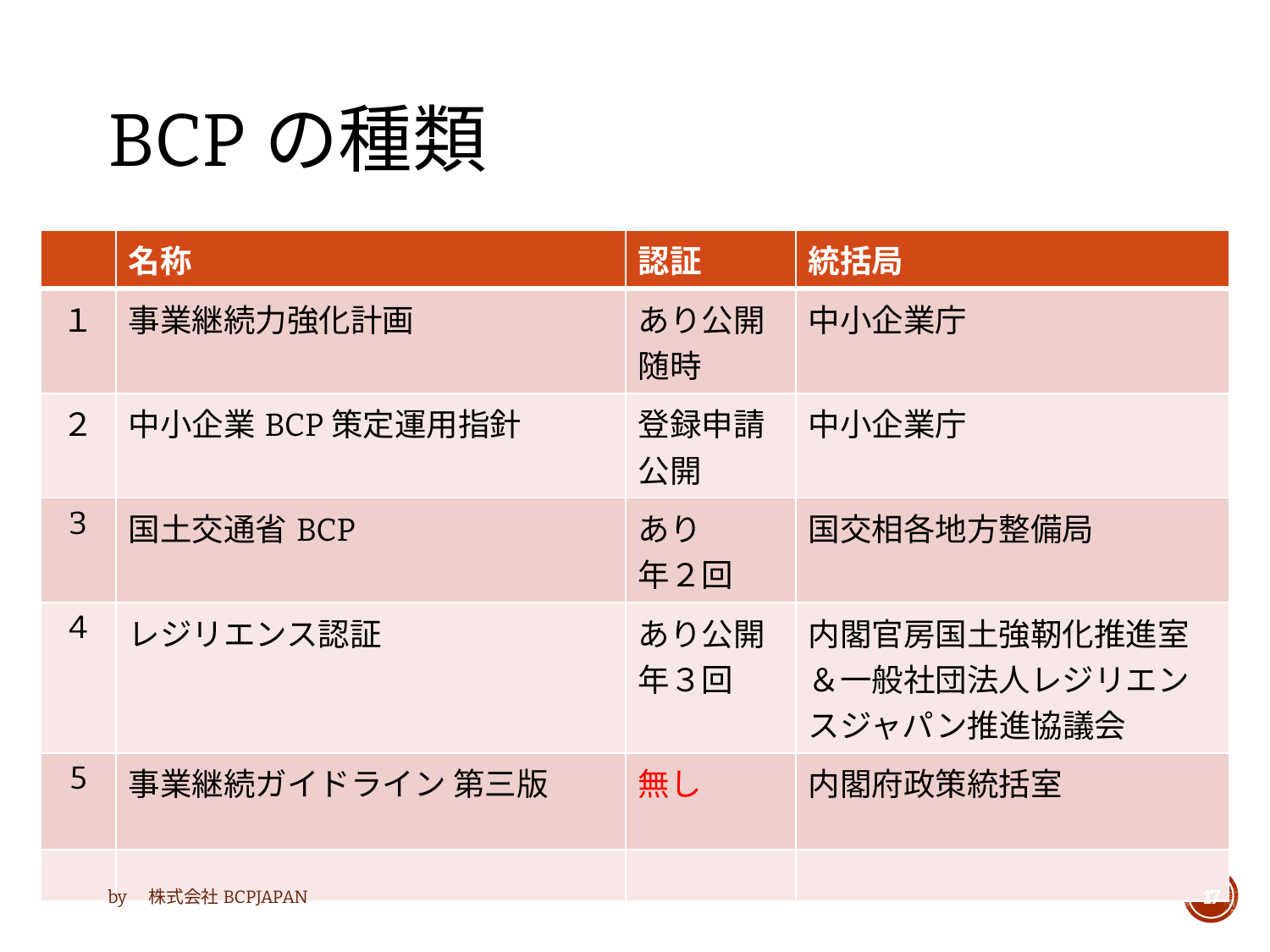

# BCPの種類
|  | 名称 | 認証 | 統括局 |
| --- | --- | --- | --- |
| １ | 事業継続力強化計画 | あり公開 随時 | 中小企業庁 |
| ２ | 中小企業BCP策定運用指針 | 登録申請 公開 | 中小企業庁 |
| 3 | 国土交通省BCP | あり 年２回 | 国交相各地方整備局 |
| 4 | レジリエンス認証 | あり公開 年３回 | 内閣官房国土強靭化推進室＆一般社団法人レジリエンスジャパン推進協議会 |
| 5 | 事業継続ガイドライン 第三版 | 無し | 内閣府政策統括室 |
|  |  |  |  |
by　株式会社BCPJAPAN
17